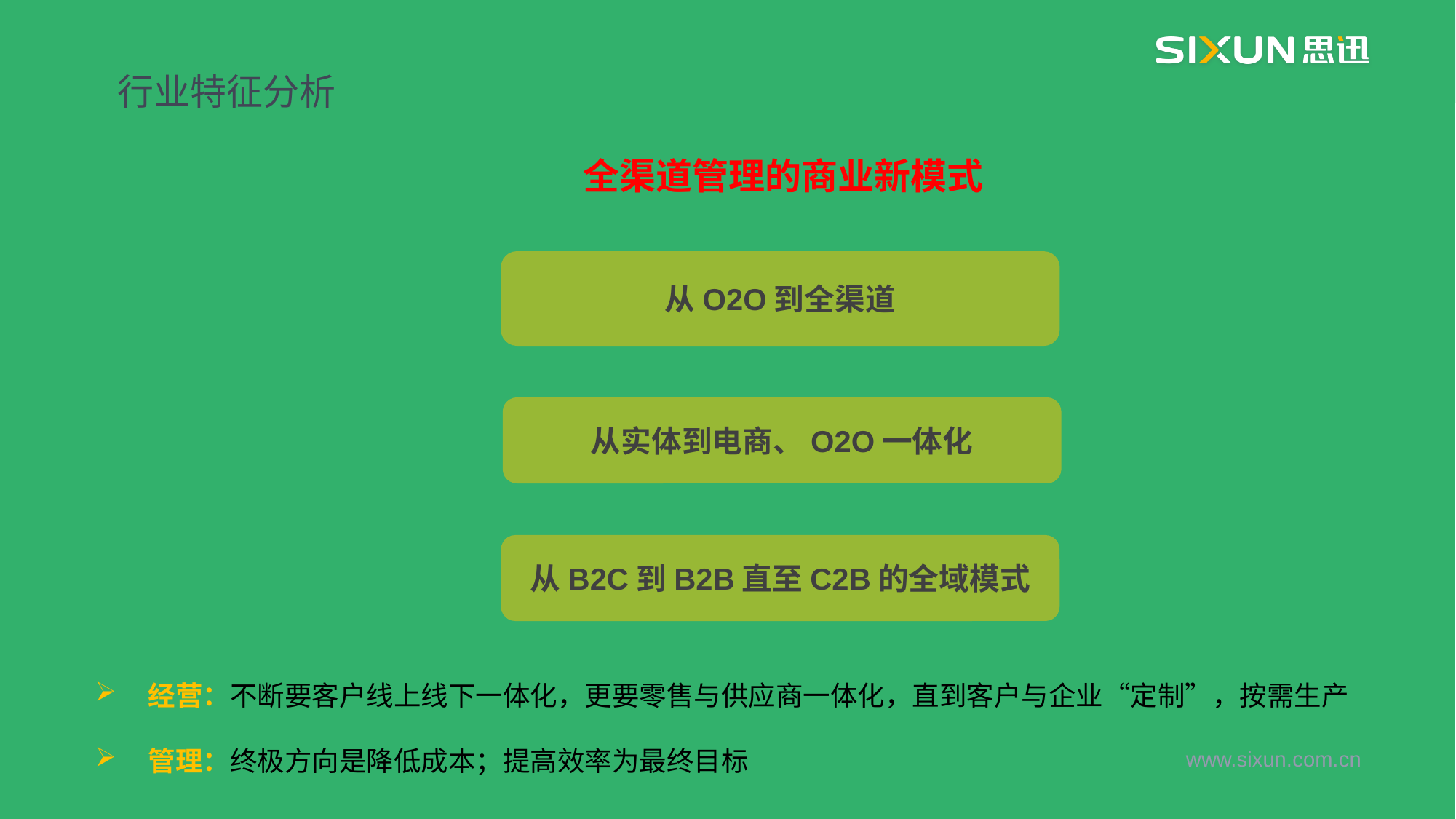

行业特征分析
全渠道管理的商业新模式
从O2O到全渠道
从实体到电商、O2O一体化
从B2C到B2B直至C2B的全域模式

  经营：不断要客户线上线下一体化，更要零售与供应商一体化，直到客户与企业“定制”，按需生产

  管理：终极方向是降低成本；提高效率为最终目标